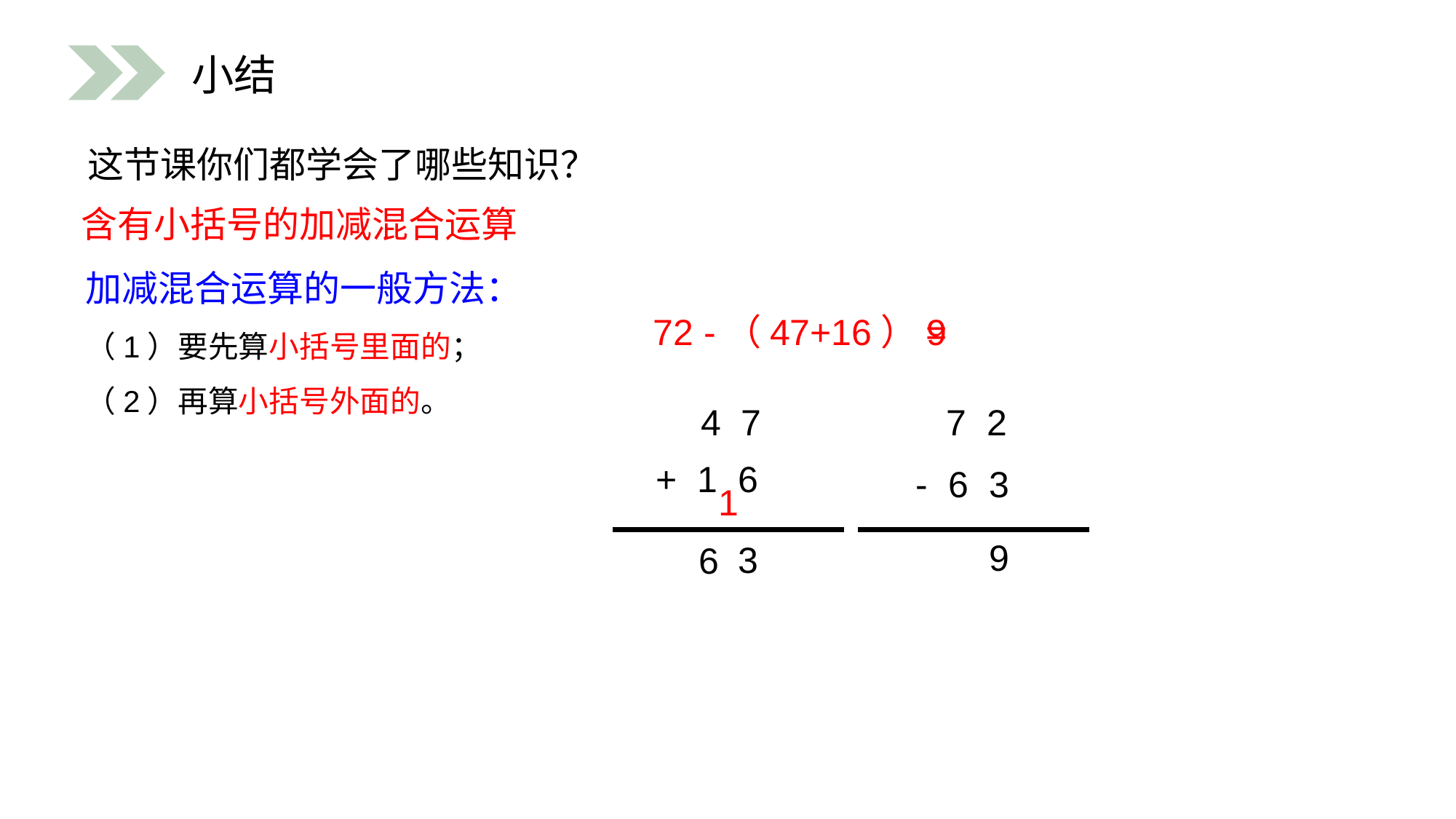

小结
这节课你们都学会了哪些知识？
含有小括号的加减混合运算
加减混合运算的一般方法：
（1）要先算小括号里面的；
（2）再算小括号外面的。
9
72 -（47+16）=
   4  7
+  1  6
   7  2
-  6  3
1
9
3
6